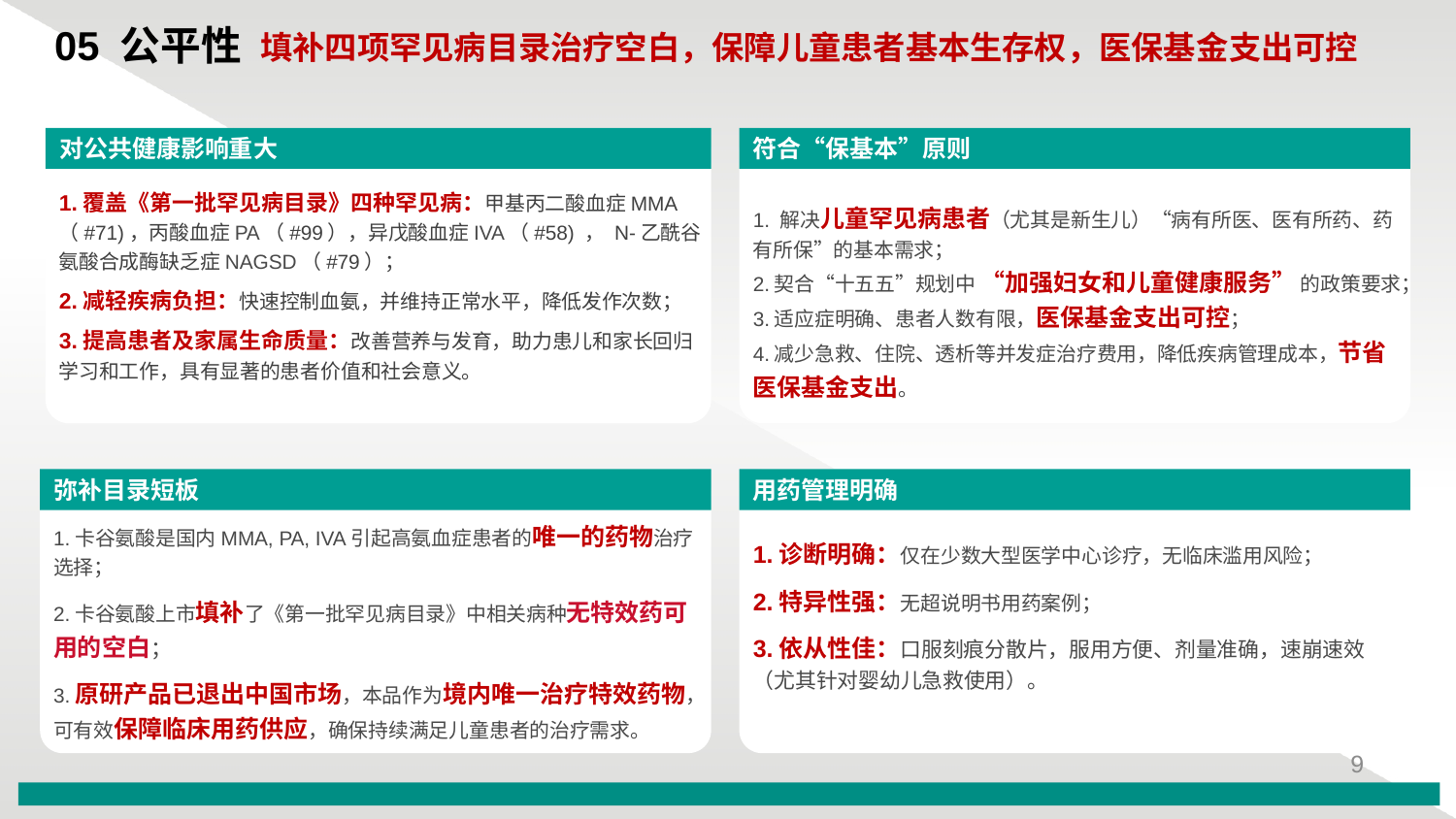

05 公平性
填补四项罕见病目录治疗空白，保障儿童患者基本生存权，医保基金支出可控

对公共健康影响重大

符合“保基本”原则
1.覆盖《第一批罕见病目录》四种罕见病：甲基丙二酸血症MMA（#71)，丙酸血症PA（#99），异戊酸血症IVA（#58) ， N-乙酰谷氨酸合成酶缺乏症NAGSD（#79）；
2.减轻疾病负担：快速控制血氨，并维持正常水平，降低发作次数；
3.提高患者及家属生命质量：改善营养与发育，助力患儿和家长回归学习和工作，具有显著的患者价值和社会意义。

1. 解决儿童罕见病患者（尤其是新生儿）“病有所医、医有所药、药有所保”的基本需求；
2.契合“十五五”规划中 “加强妇女和儿童健康服务” 的政策要求；
3.适应症明确、患者人数有限，医保基金支出可控；
4.减少急救、住院、透析等并发症治疗费用，降低疾病管理成本，节省医保基金支出。

弥补目录短板

用药管理明确
1.卡谷氨酸是国内MMA, PA, IVA引起高氨血症患者的唯一的药物治疗选择；
2.卡谷氨酸上市填补了《第一批罕见病目录》中相关病种无特效药可用的空白；
3.原研产品已退出中国市场，本品作为境内唯一治疗特效药物，可有效保障临床用药供应，确保持续满足儿童患者的治疗需求。
1.诊断明确：仅在少数大型医学中心诊疗，无临床滥用风险；
2.特异性强：无超说明书用药案例；
3.依从性佳：口服刻痕分散片，服用方便、剂量准确，速崩速效（尤其针对婴幼儿急救使用）。
9